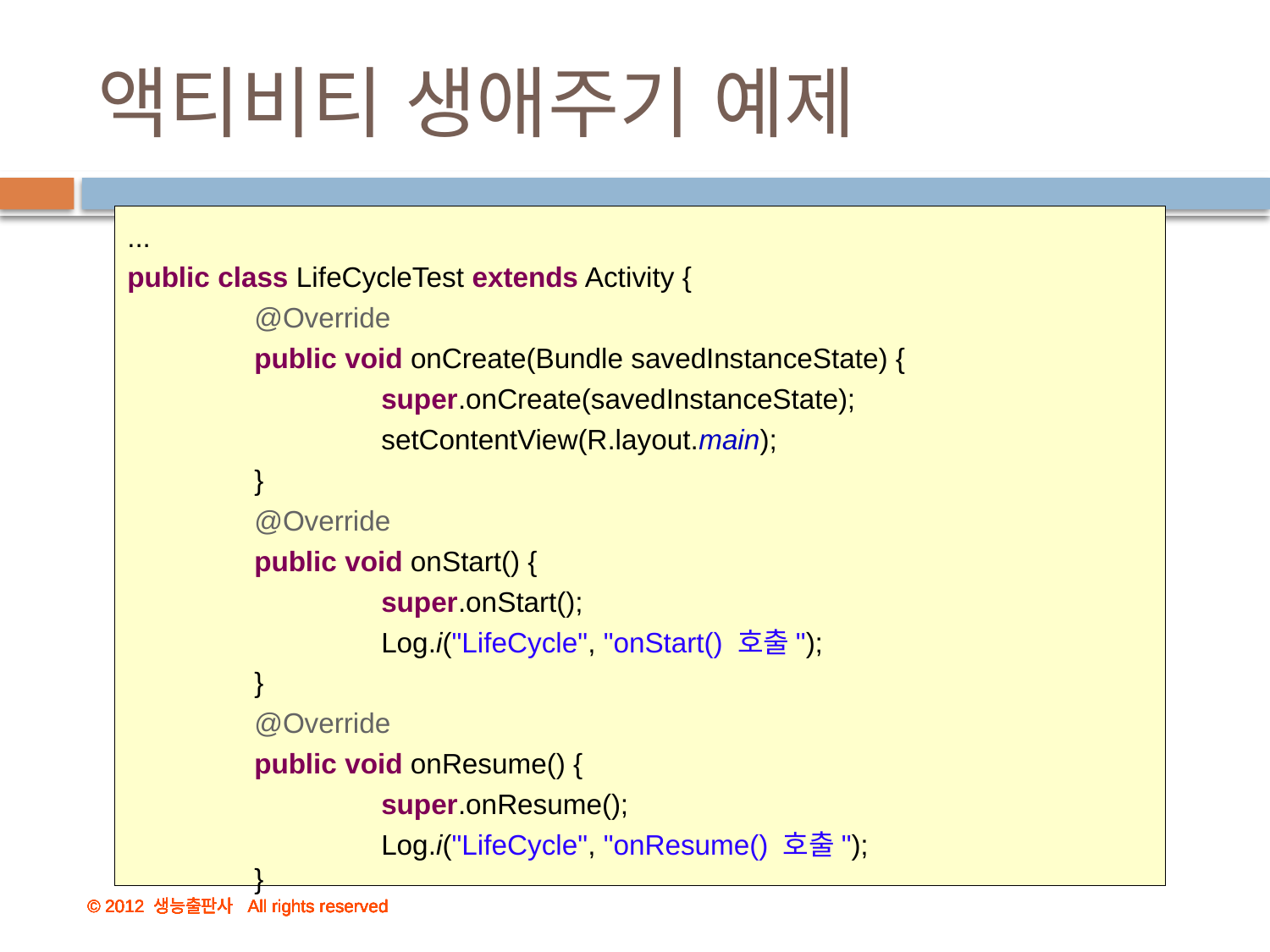

# 액티비티 생애주기 예제
...
public class LifeCycleTest extends Activity {
	@Override
	public void onCreate(Bundle savedInstanceState) {
		super.onCreate(savedInstanceState);
		setContentView(R.layout.main);
	}
	@Override
	public void onStart() {
		super.onStart();
		Log.i("LifeCycle", "onStart() 호출");
	}
	@Override
	public void onResume() {
		super.onResume();
		Log.i("LifeCycle", "onResume() 호출");
	}